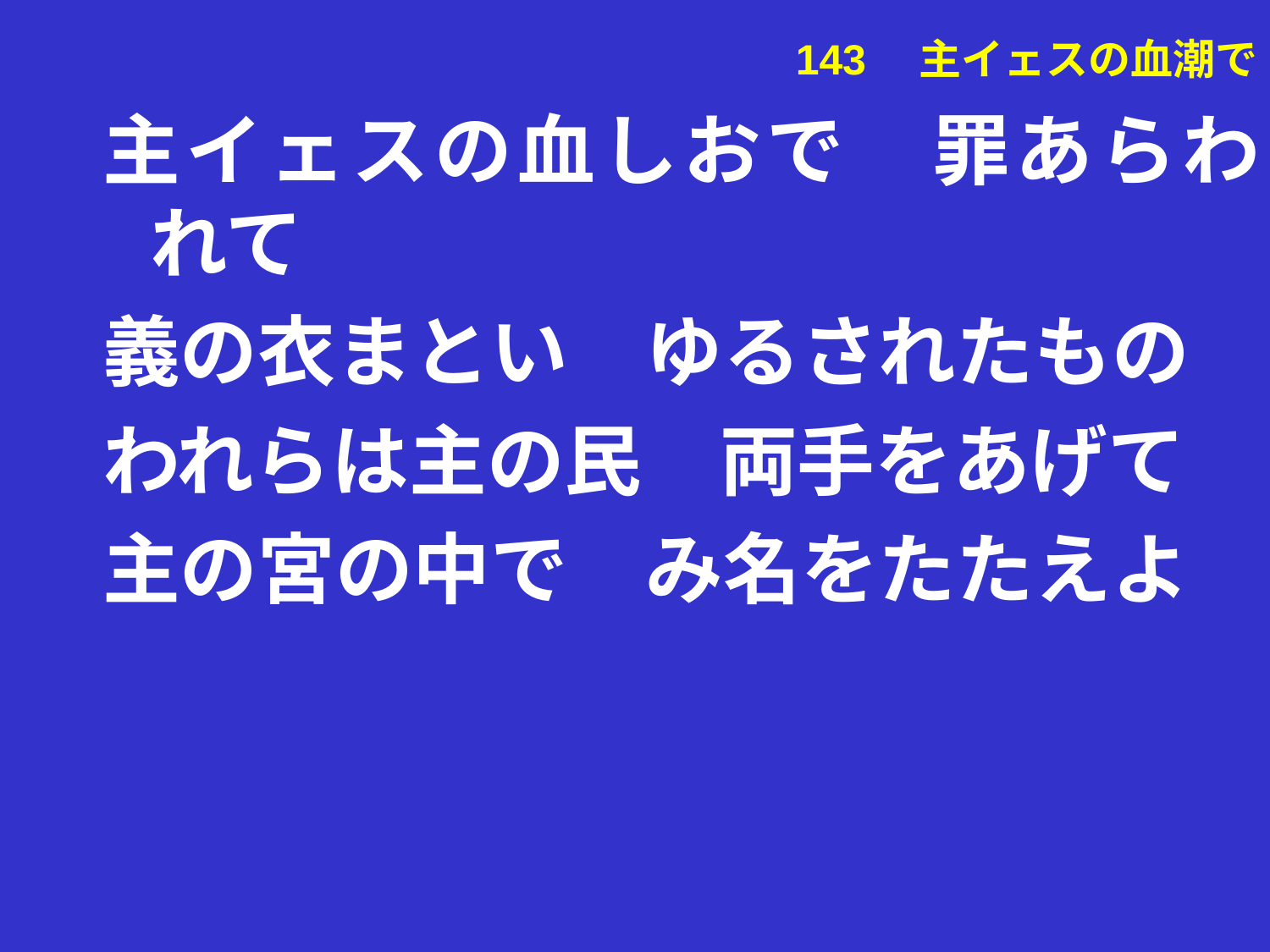

主イェスの血しおで　罪あらわれて
義の衣まとい　ゆるされたもの
われらは主の民　両手をあげて
主の宮の中で　み名をたたえよ

# 143　主イェスの血潮で